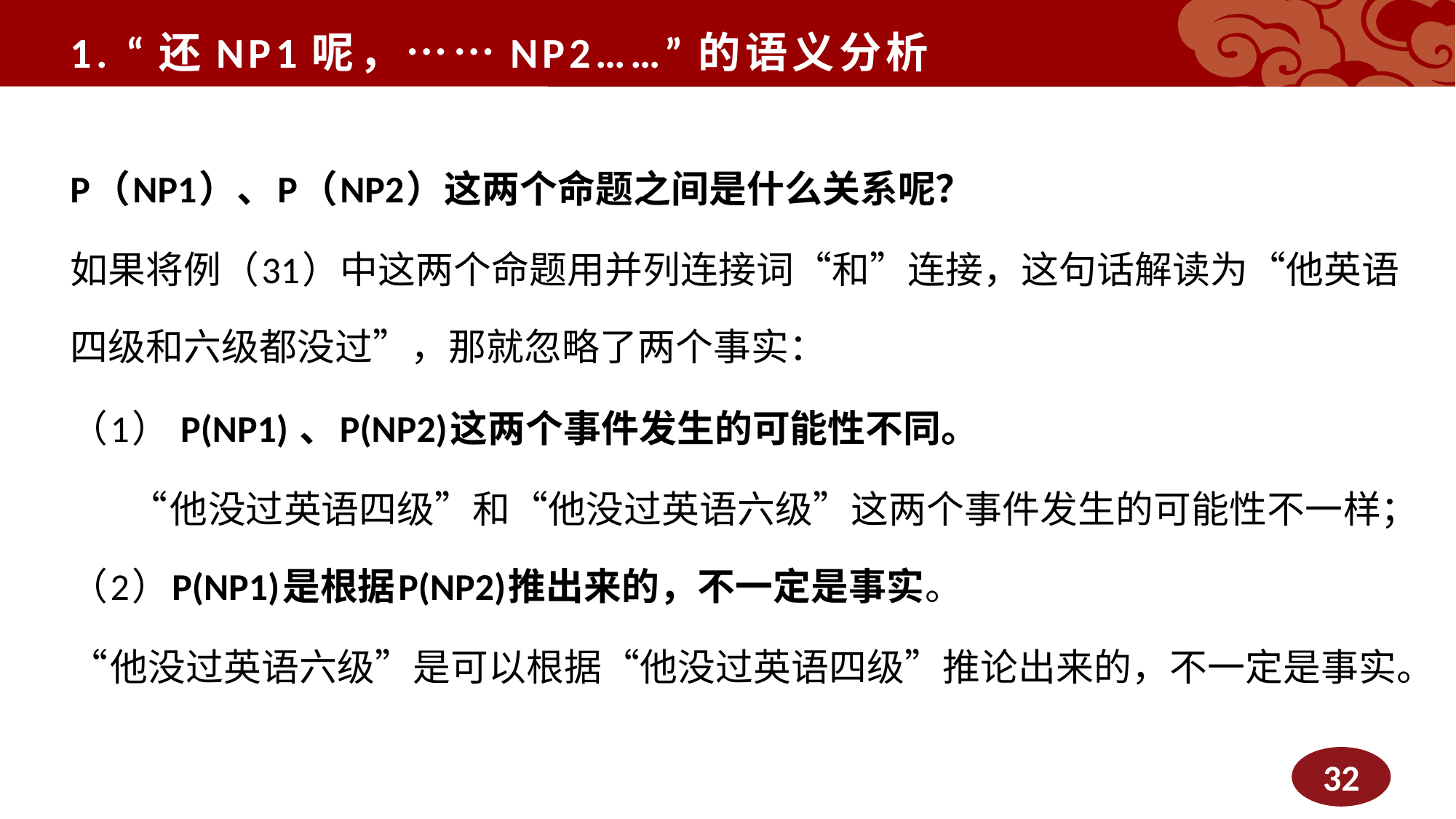

1. “还NP1呢，……NP2……”的语义分析
P（NP1）、P（NP2）这两个命题之间是什么关系呢？
如果将例（31）中这两个命题用并列连接词“和”连接，这句话解读为“他英语四级和六级都没过”，那就忽略了两个事实：
（1） P(NP1) 、P(NP2)这两个事件发生的可能性不同。
       “他没过英语四级”和“他没过英语六级”这两个事件发生的可能性不一样；（2）P(NP1)是根据P(NP2)推出来的，不一定是事实。
“他没过英语六级”是可以根据“他没过英语四级”推论出来的，不一定是事实。